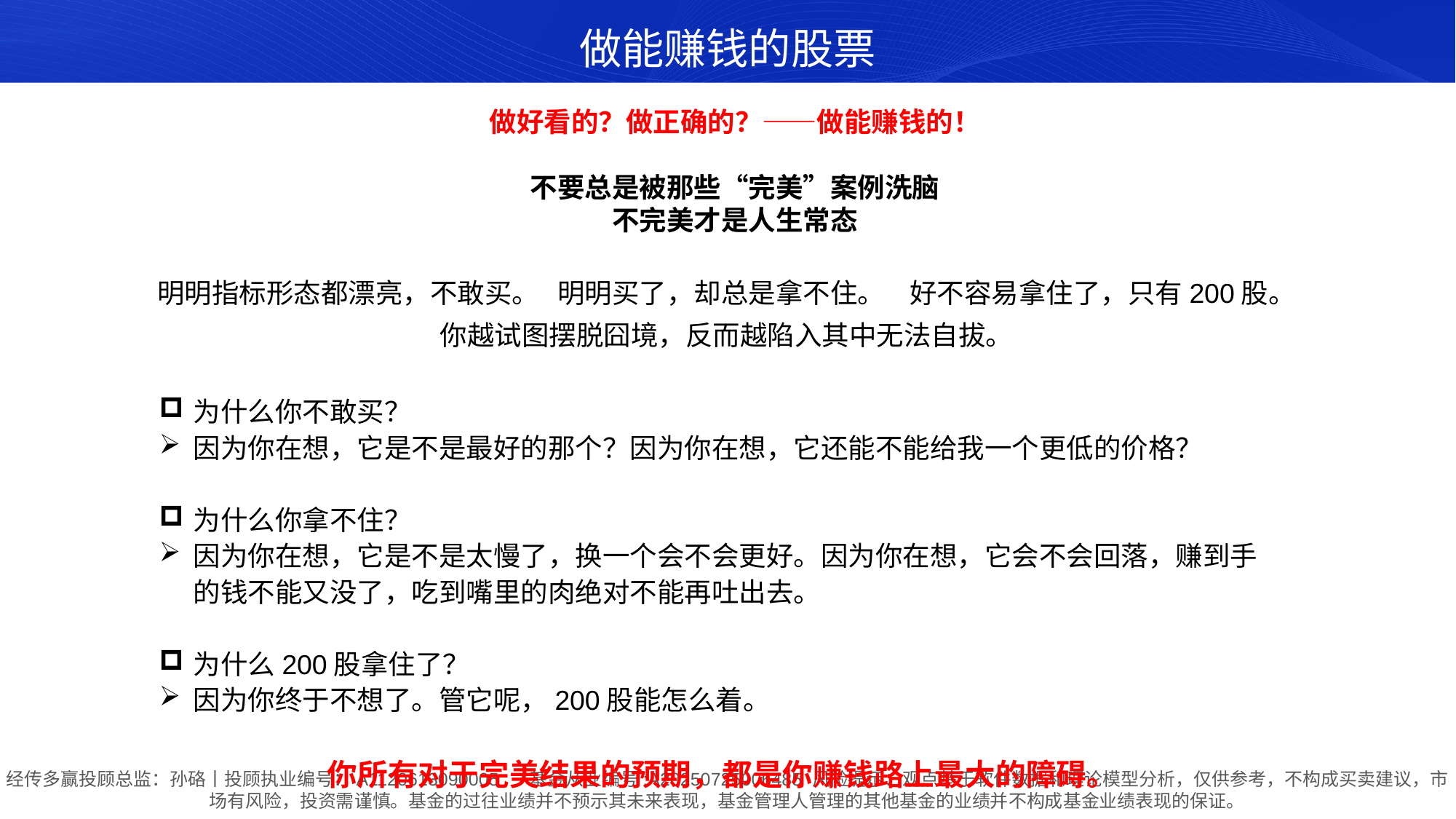

做能赚钱的股票
做好看的？做正确的？——做能赚钱的！

不要总是被那些“完美”案例洗脑
不完美才是人生常态
明明指标形态都漂亮，不敢买。   明明买了，却总是拿不住。    好不容易拿住了，只有200股。
你越试图摆脱囧境，反而越陷入其中无法自拔。
为什么你不敢买？
因为你在想，它是不是最好的那个？因为你在想，它还能不能给我一个更低的价格？

为什么你拿不住？
因为你在想，它是不是太慢了，换一个会不会更好。因为你在想，它会不会回落，赚到手的钱不能又没了，吃到嘴里的肉绝对不能再吐出去。

为什么200股拿住了？
因为你终于不想了。管它呢，200股能怎么着。

你所有对于完美结果的预期，都是你赚钱路上最大的障碍。